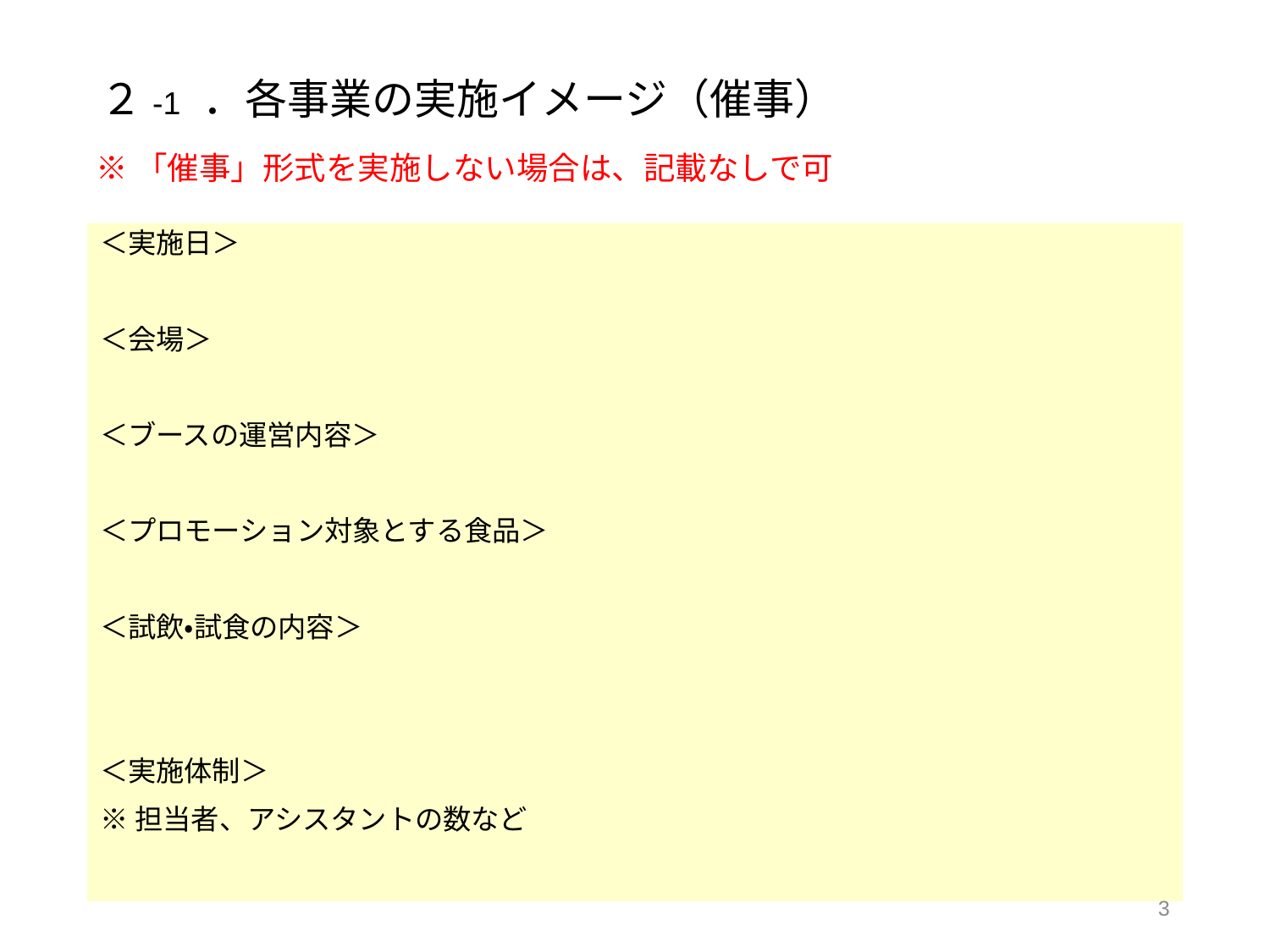

# ２-1 ．各事業の実施イメージ（催事）
※「催事」形式を実施しない場合は、記載なしで可

＜実施日＞

＜会場＞

＜ブースの運営内容＞

＜プロモーション対象とする食品＞

＜試飲・試食の内容＞

＜実施体制＞
※担当者、アシスタントの数など
3